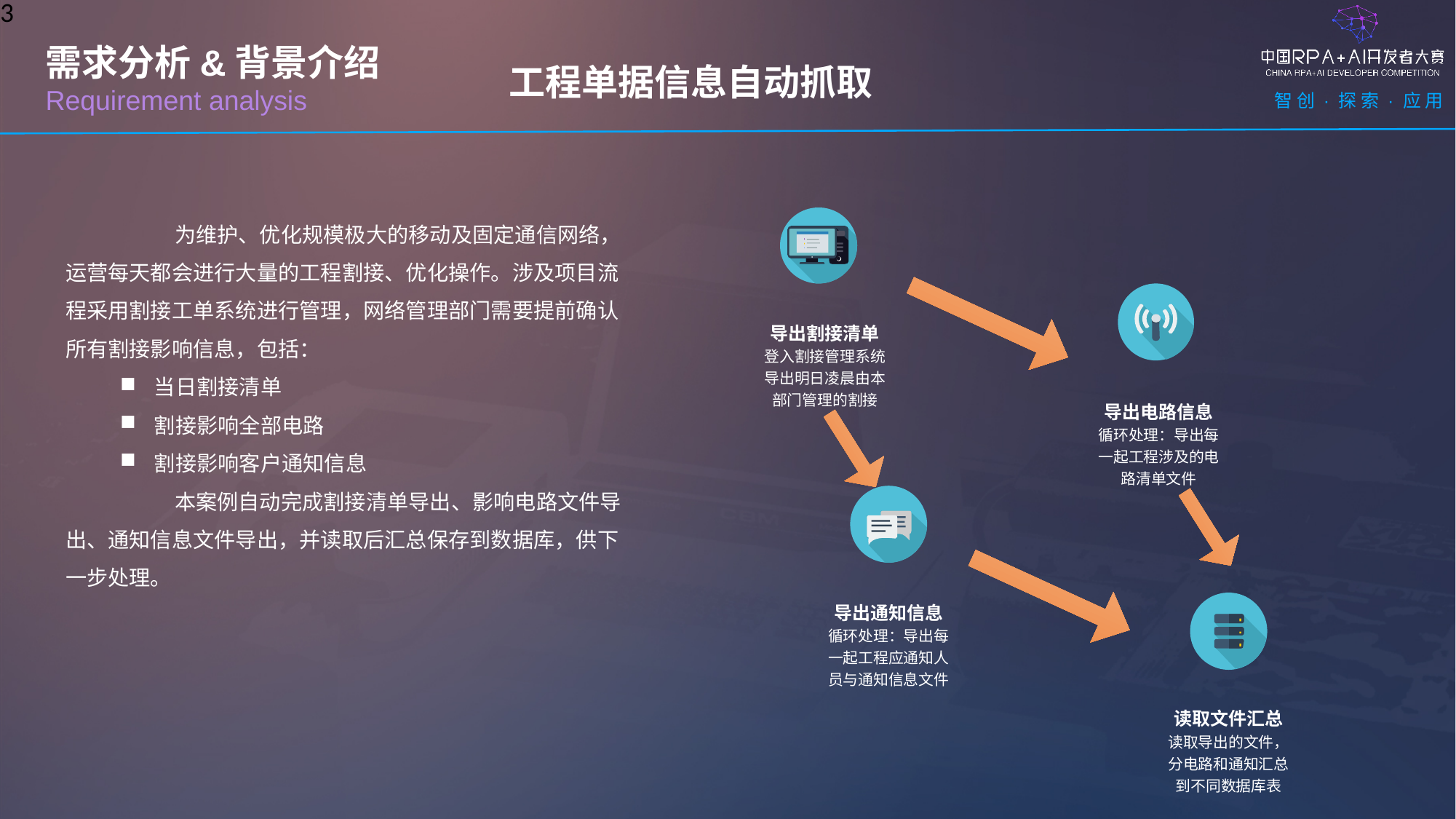

3
工程单据信息自动抓取
需求分析&背景介绍
Requirement analysis
	为维护、优化规模极大的移动及固定通信网络，运营每天都会进行大量的工程割接、优化操作。涉及项目流程采用割接工单系统进行管理，网络管理部门需要提前确认所有割接影响信息，包括：
当日割接清单
割接影响全部电路
割接影响客户通知信息
	本案例自动完成割接清单导出、影响电路文件导出、通知信息文件导出，并读取后汇总保存到数据库，供下一步处理。

导出割接清单
登入割接管理系统导出明日凌晨由本部门管理的割接

导出电路信息
循环处理：导出每一起工程涉及的电路清单文件

导出通知信息
循环处理：导出每一起工程应通知人员与通知信息文件

读取文件汇总
读取导出的文件，分电路和通知汇总到不同数据库表